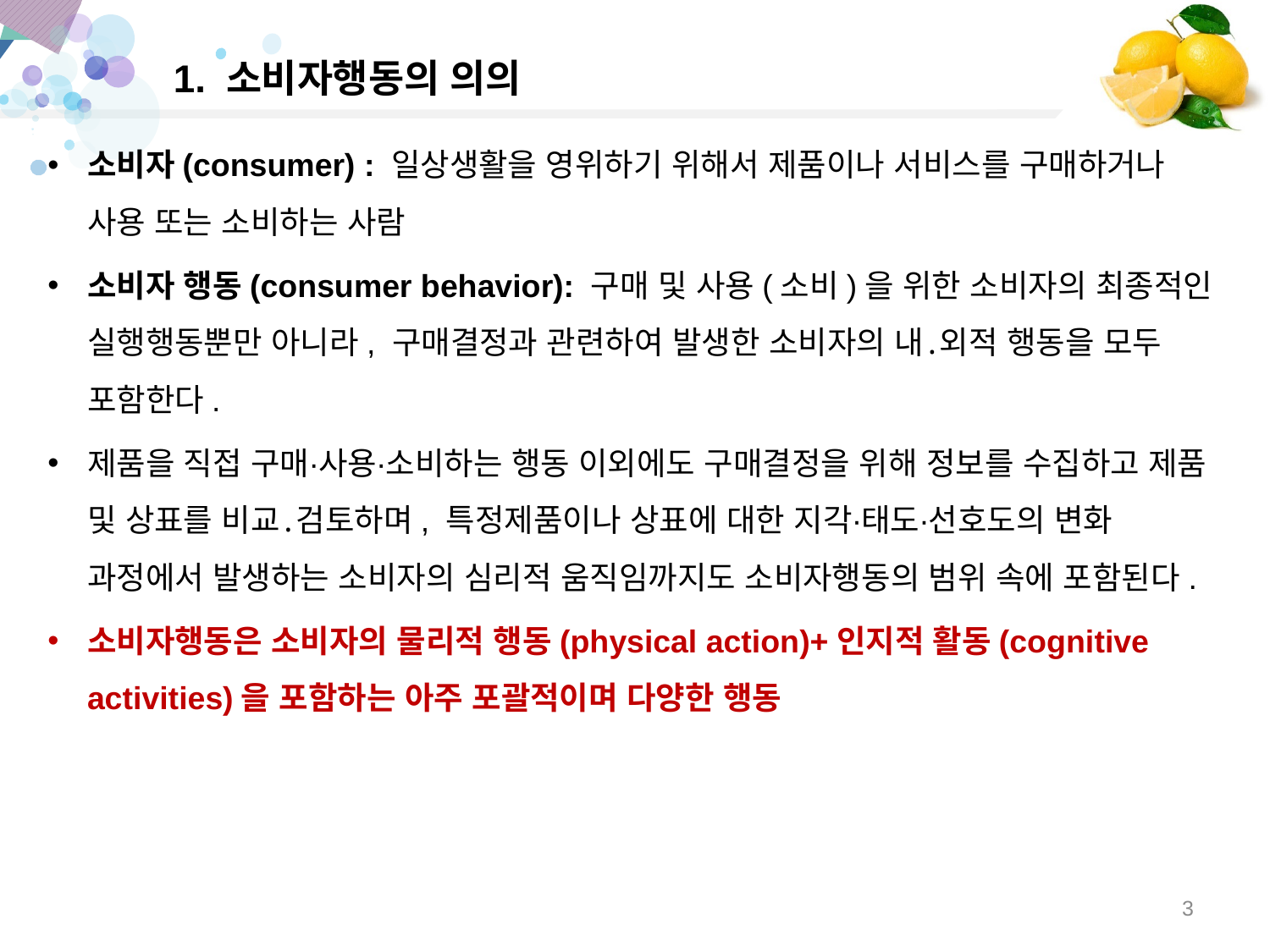

# 1. 소비자행동의 의의
소비자(consumer) : 일상생활을 영위하기 위해서 제품이나 서비스를 구매하거나 사용 또는 소비하는 사람
소비자 행동(consumer behavior): 구매 및 사용(소비)을 위한 소비자의 최종적인 실행행동뿐만 아니라, 구매결정과 관련하여 발생한 소비자의 내․외적 행동을 모두 포함한다.
제품을 직접 구매∙사용∙소비하는 행동 이외에도 구매결정을 위해 정보를 수집하고 제품 및 상표를 비교․검토하며, 특정제품이나 상표에 대한 지각∙태도∙선호도의 변화 과정에서 발생하는 소비자의 심리적 움직임까지도 소비자행동의 범위 속에 포함된다.
소비자행동은 소비자의 물리적 행동(physical action)+인지적 활동(cognitive activities)을 포함하는 아주 포괄적이며 다양한 행동

3